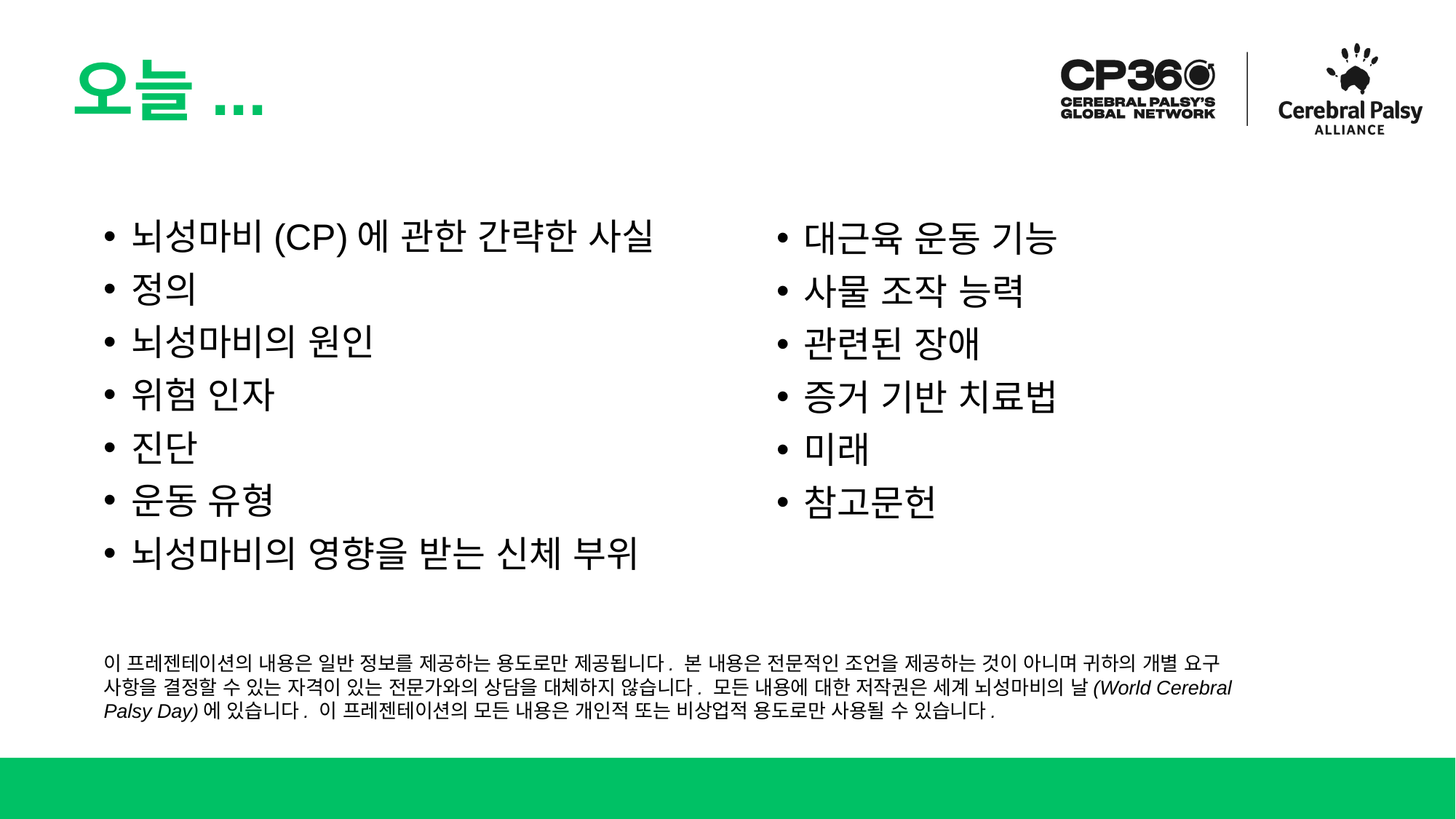

# 오늘...

대근육 운동 기능
사물 조작 능력
관련된 장애
증거 기반 치료법
미래
참고문헌
뇌성마비(CP)에 관한 간략한 사실
정의
뇌성마비의 원인
위험 인자
진단
운동 유형
뇌성마비의 영향을 받는 신체 부위
이 프레젠테이션의 내용은 일반 정보를 제공하는 용도로만 제공됩니다. 본 내용은 전문적인 조언을 제공하는 것이 아니며 귀하의 개별 요구 사항을 결정할 수 있는 자격이 있는 전문가와의 상담을 대체하지 않습니다. 모든 내용에 대한 저작권은 세계 뇌성마비의 날(World Cerebral Palsy Day)에 있습니다. 이 프레젠테이션의 모든 내용은 개인적 또는 비상업적 용도로만 사용될 수 있습니다.